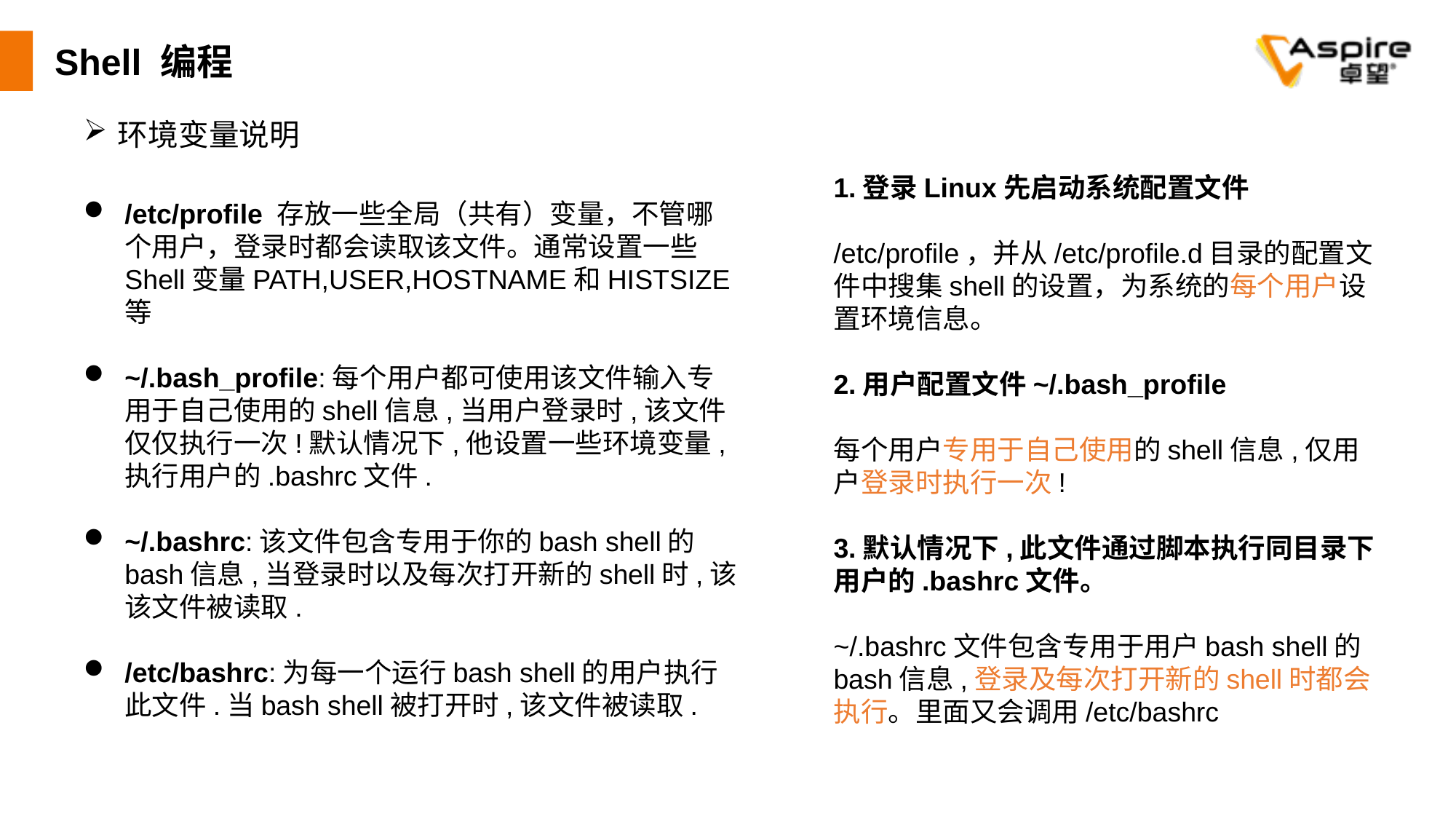

# Shell 编程
环境变量说明

1.登录Linux先启动系统配置文件

/etc/profile，并从/etc/profile.d目录的配置文件中搜集shell的设置，为系统的每个用户设置环境信息。

2.用户配置文件~/.bash_profile

每个用户专用于自己使用的shell信息,仅用户登录时执行一次!

3.默认情况下,此文件通过脚本执行同目录下用户的.bashrc文件。

~/.bashrc文件包含专用于用户bash shell的bash信息,登录及每次打开新的shell时都会执行。里面又会调用/etc/bashrc
/etc/profile 存放一些全局（共有）变量，不管哪个用户，登录时都会读取该文件。通常设置一些Shell变量PATH,USER,HOSTNAME和HISTSIZE等

~/.bash_profile:每个用户都可使用该文件输入专用于自己使用的shell信息,当用户登录时,该文件仅仅执行一次!默认情况下,他设置一些环境变量,执行用户的.bashrc文件.

~/.bashrc:该文件包含专用于你的bash shell的bash信息,当登录时以及每次打开新的shell时,该该文件被读取.

/etc/bashrc:为每一个运行bash shell的用户执行此文件.当bash shell被打开时,该文件被读取.